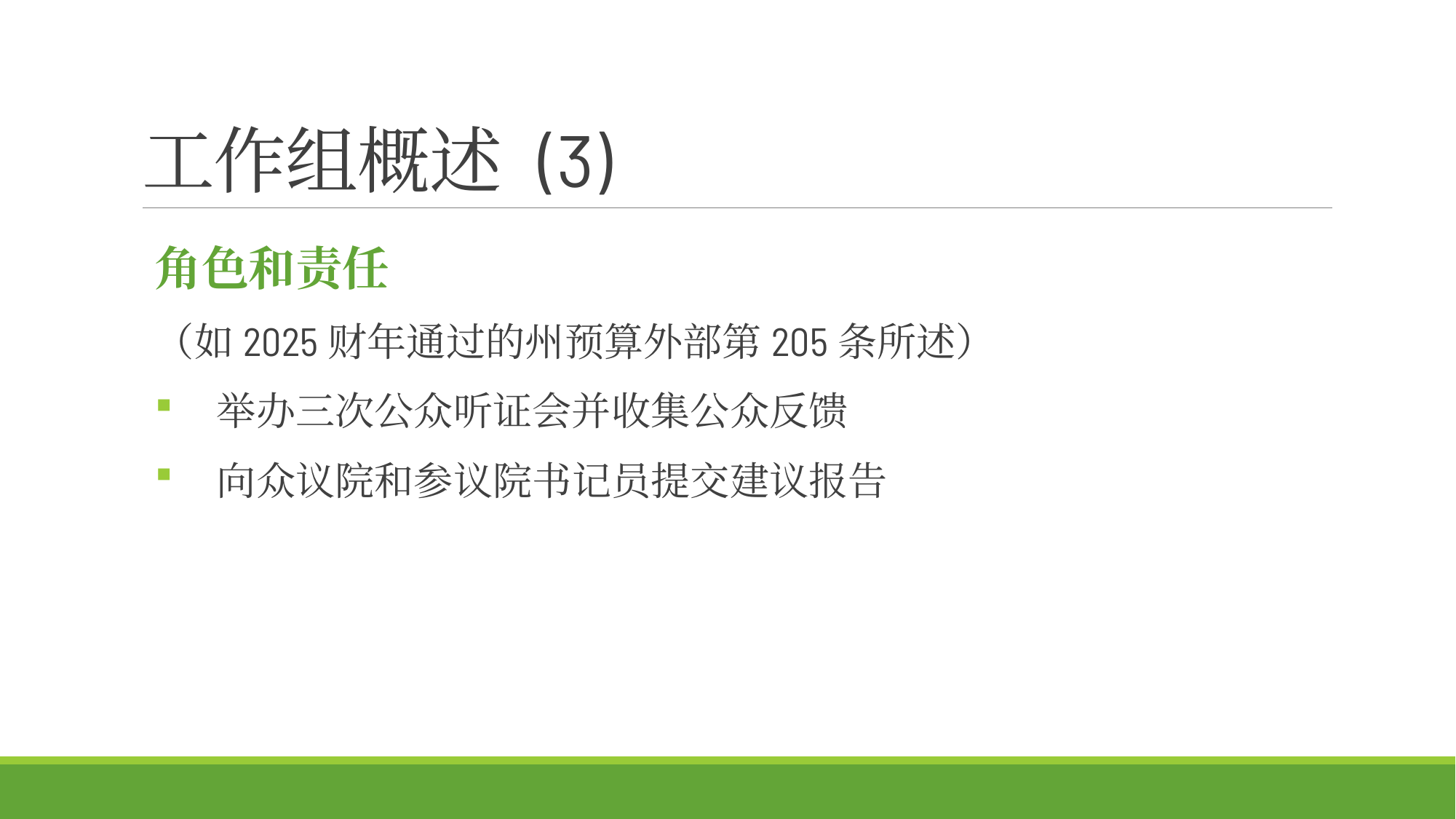

# 工作组概述 (3)
角色和责任
（如2025财年通过的州预算外部第205条所述）
   举办三次公众听证会并收集公众反馈
   向众议院和参议院书记员提交建议报告